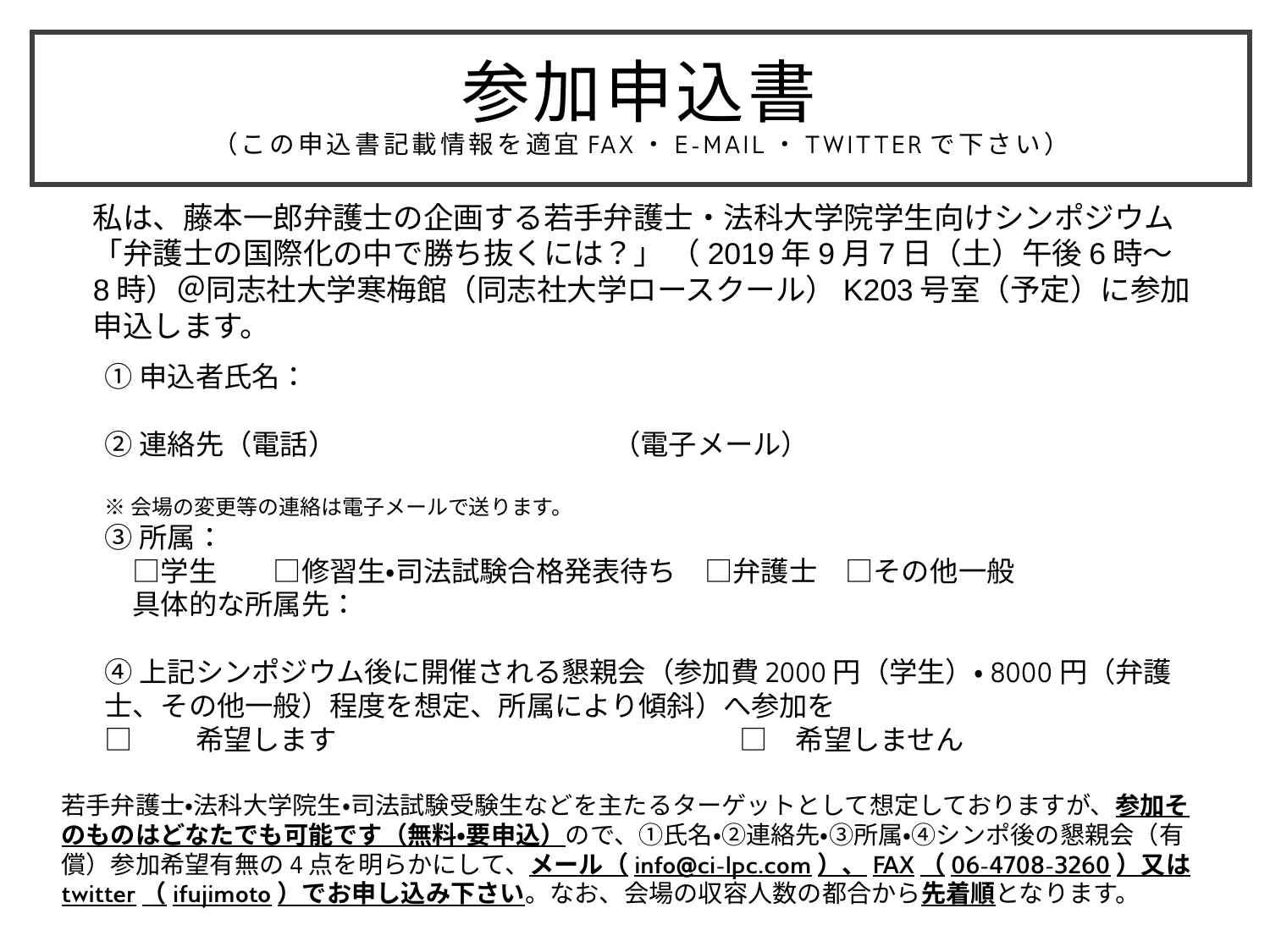

# 参加申込書 （この申込書記載情報を適宜FAX・E-mail・Twitterで下さい）
私は、藤本一郎弁護士の企画する若手弁護士・法科大学院学生向けシンポジウム「弁護士の国際化の中で勝ち抜くには？」 （2019年9月7日（土）午後6時～8時）＠同志社大学寒梅館（同志社大学ロースクール）K203号室（予定）に参加申込します。
①申込者氏名：

②連絡先（電話）			（電子メール）

※会場の変更等の連絡は電子メールで送ります。
③所属：
　□学生　　□修習生・司法試験合格発表待ち　□弁護士　□その他一般
　具体的な所属先：

④上記シンポジウム後に開催される懇親会（参加費2000円（学生）・8000円（弁護士、その他一般）程度を想定、所属により傾斜）へ参加を
□　　希望します				□　希望しません
若手弁護士・法科大学院生・司法試験受験生などを主たるターゲットとして想定しておりますが、参加そのものはどなたでも可能です（無料・要申込）ので、①氏名・②連絡先・③所属・④シンポ後の懇親会（有償）参加希望有無の4点を明らかにして、メール（info@ci-lpc.com）、FAX（06-4708-3260）又はtwitter（ifujimoto）でお申し込み下さい。なお、会場の収容人数の都合から先着順となります。